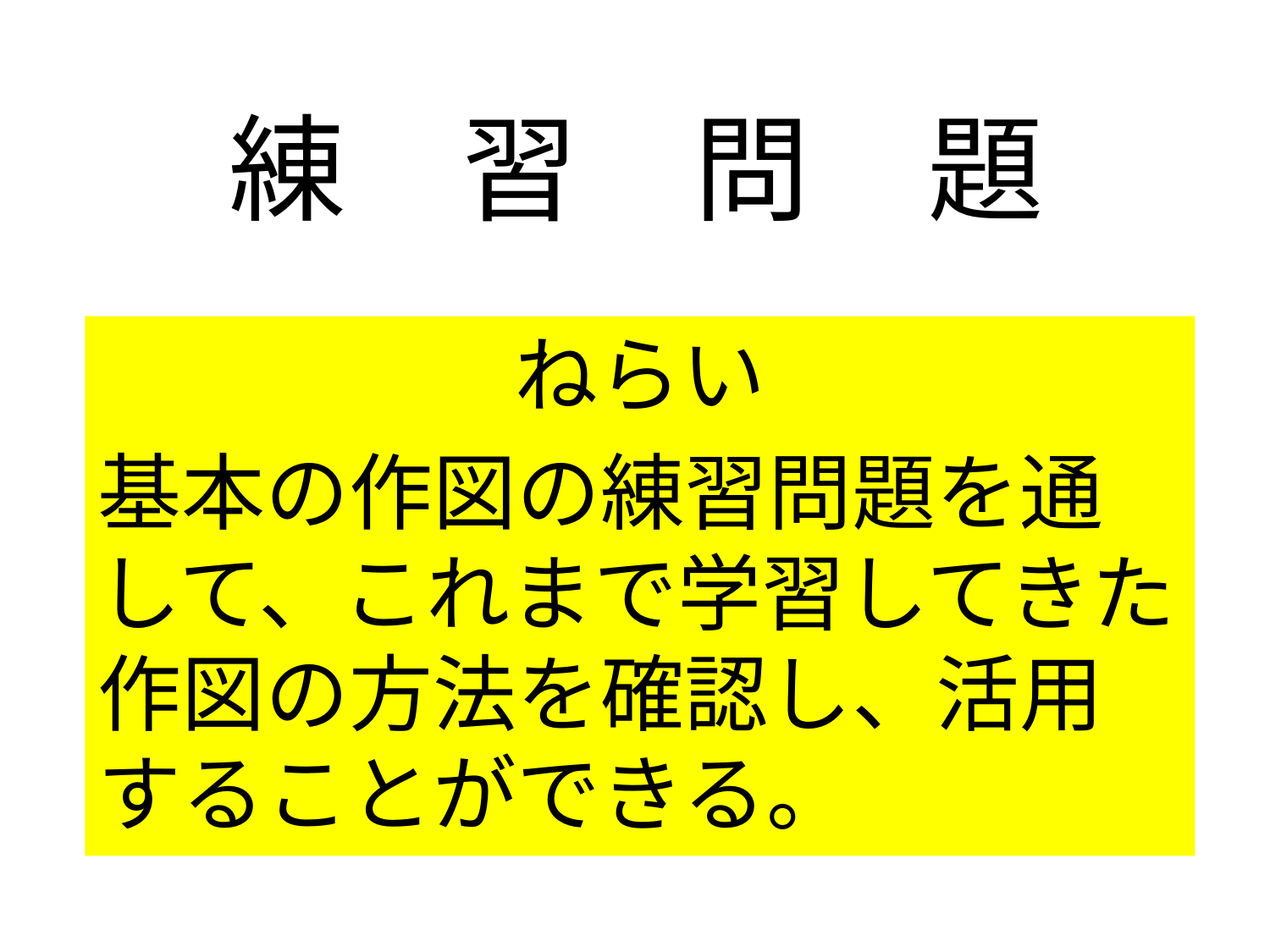

# 練　習　問　題
ねらい
基本の作図の練習問題を通して、これまで学習してきた作図の方法を確認し、活用することができる。